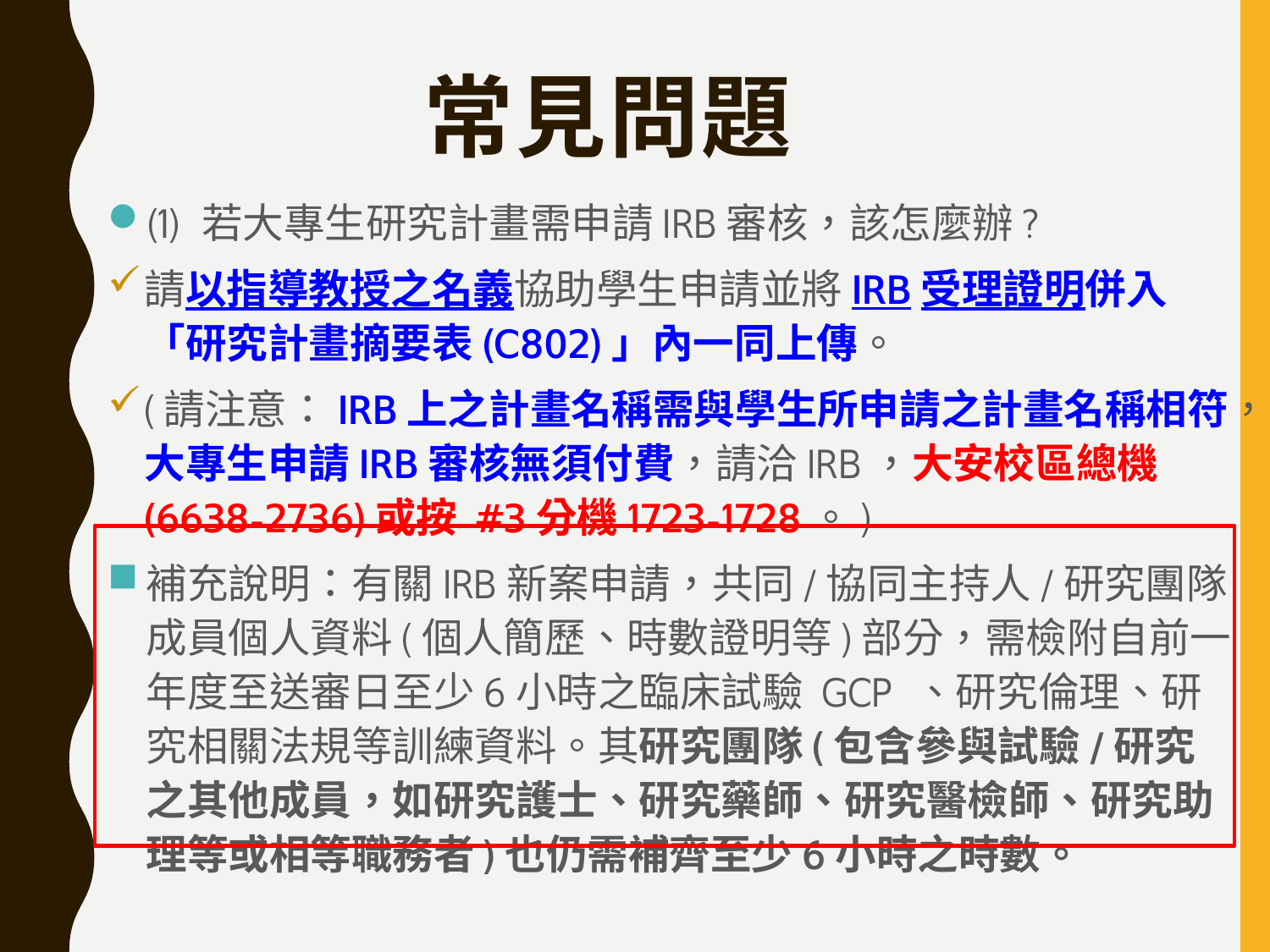

# 常見問題
(1) 若大專生研究計畫需申請IRB審核，該怎麼辦?
請以指導教授之名義協助學生申請並將IRB受理證明併入「研究計畫摘要表(C802)」內一同上傳。
(請注意：IRB上之計畫名稱需與學生所申請之計畫名稱相符，大專生申請IRB審核無須付費，請洽IRB，大安校區總機(6638-2736)或按 #3分機1723-1728。)
補充說明：有關IRB新案申請，共同/協同主持人/研究團隊成員個人資料(個人簡歷、時數證明等)部分，需檢附自前一年度至送審日至少6小時之臨床試驗 GCP 、研究倫理、研究相關法規等訓練資料。其研究團隊(包含參與試驗/研究之其他成員，如研究護士、研究藥師、研究醫檢師、研究助理等或相等職務者)也仍需補齊至少6小時之時數。